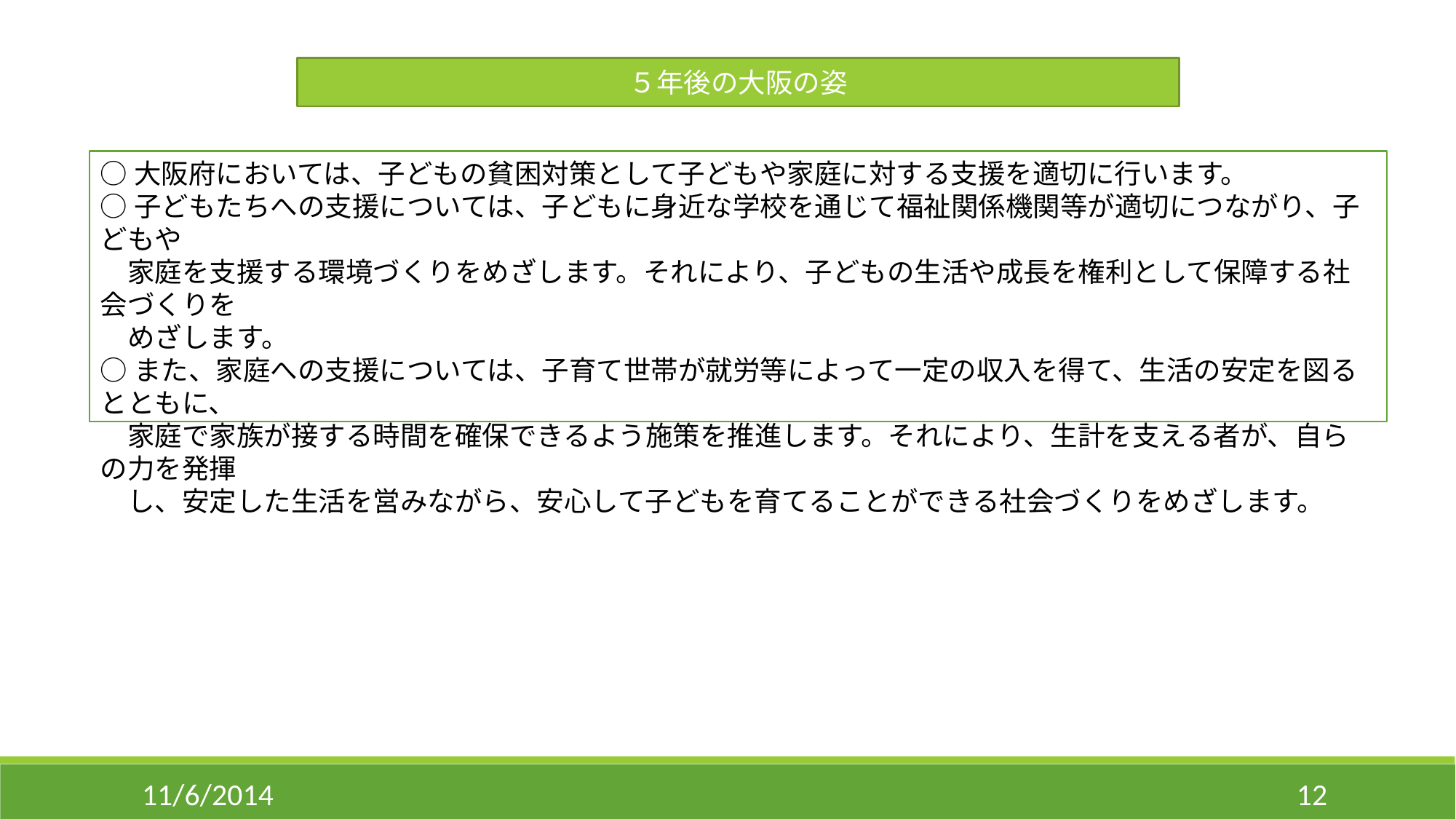

５年後の大阪の姿
○大阪府においては、子どもの貧困対策として子どもや家庭に対する支援を適切に行います。
○子どもたちへの支援については、子どもに身近な学校を通じて福祉関係機関等が適切につながり、子どもや
　家庭を支援する環境づくりをめざします。それにより、子どもの生活や成長を権利として保障する社会づくりを
　めざします。
○また、家庭への支援については、子育て世帯が就労等によって一定の収入を得て、生活の安定を図るとともに、
　家庭で家族が接する時間を確保できるよう施策を推進します。それにより、生計を支える者が、自らの力を発揮
　し、安定した生活を営みながら、安心して子どもを育てることができる社会づくりをめざします。

11/6/2014
12